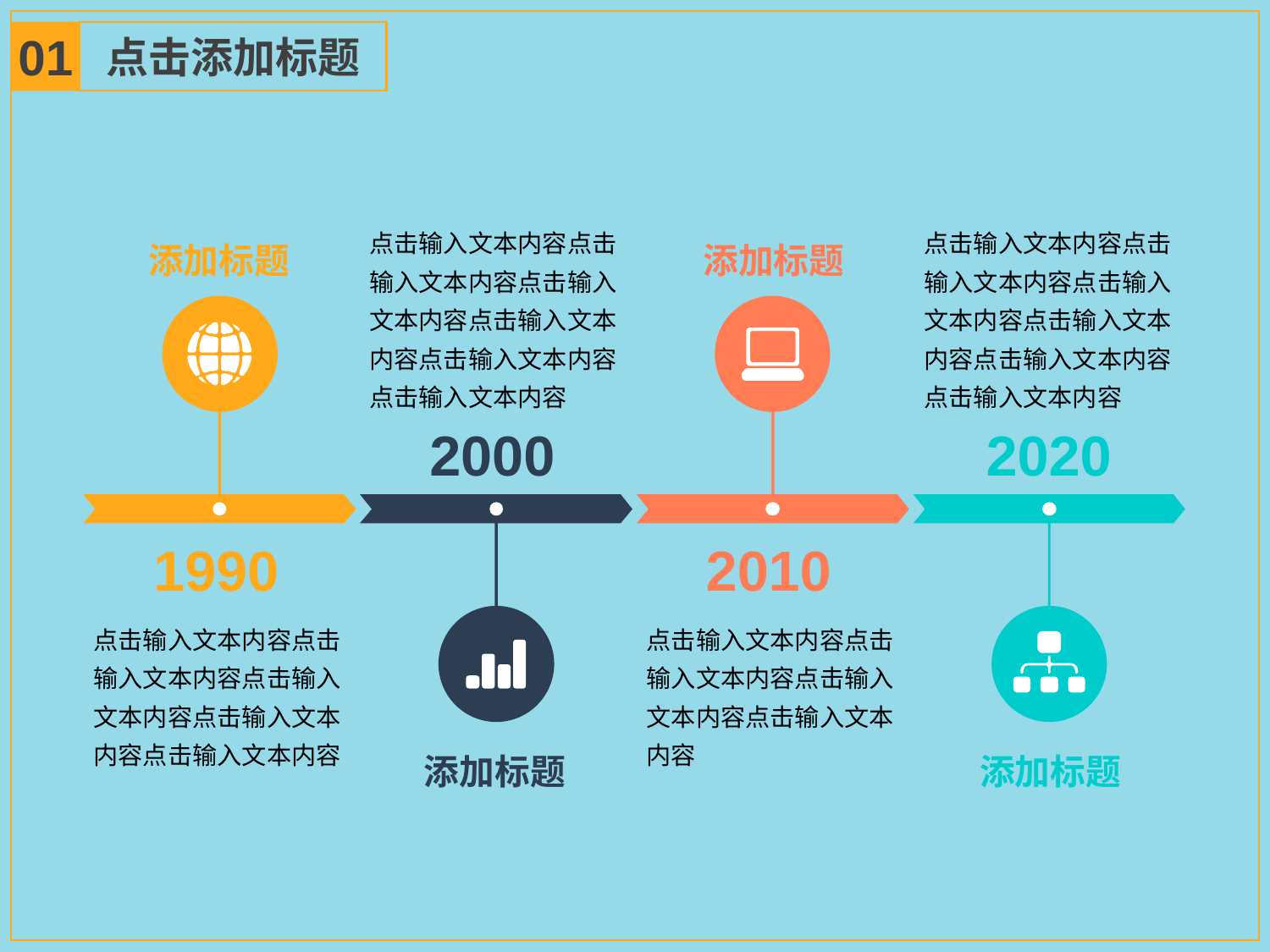

01
点击添加标题
点击输入文本内容点击输入文本内容点击输入文本内容点击输入文本内容点击输入文本内容点击输入文本内容
点击输入文本内容点击输入文本内容点击输入文本内容点击输入文本内容点击输入文本内容点击输入文本内容
添加标题
添加标题

2000
2020

2010
1990

点击输入文本内容点击输入文本内容点击输入文本内容点击输入文本内容点击输入文本内容
点击输入文本内容点击输入文本内容点击输入文本内容点击输入文本内容

添加标题
添加标题